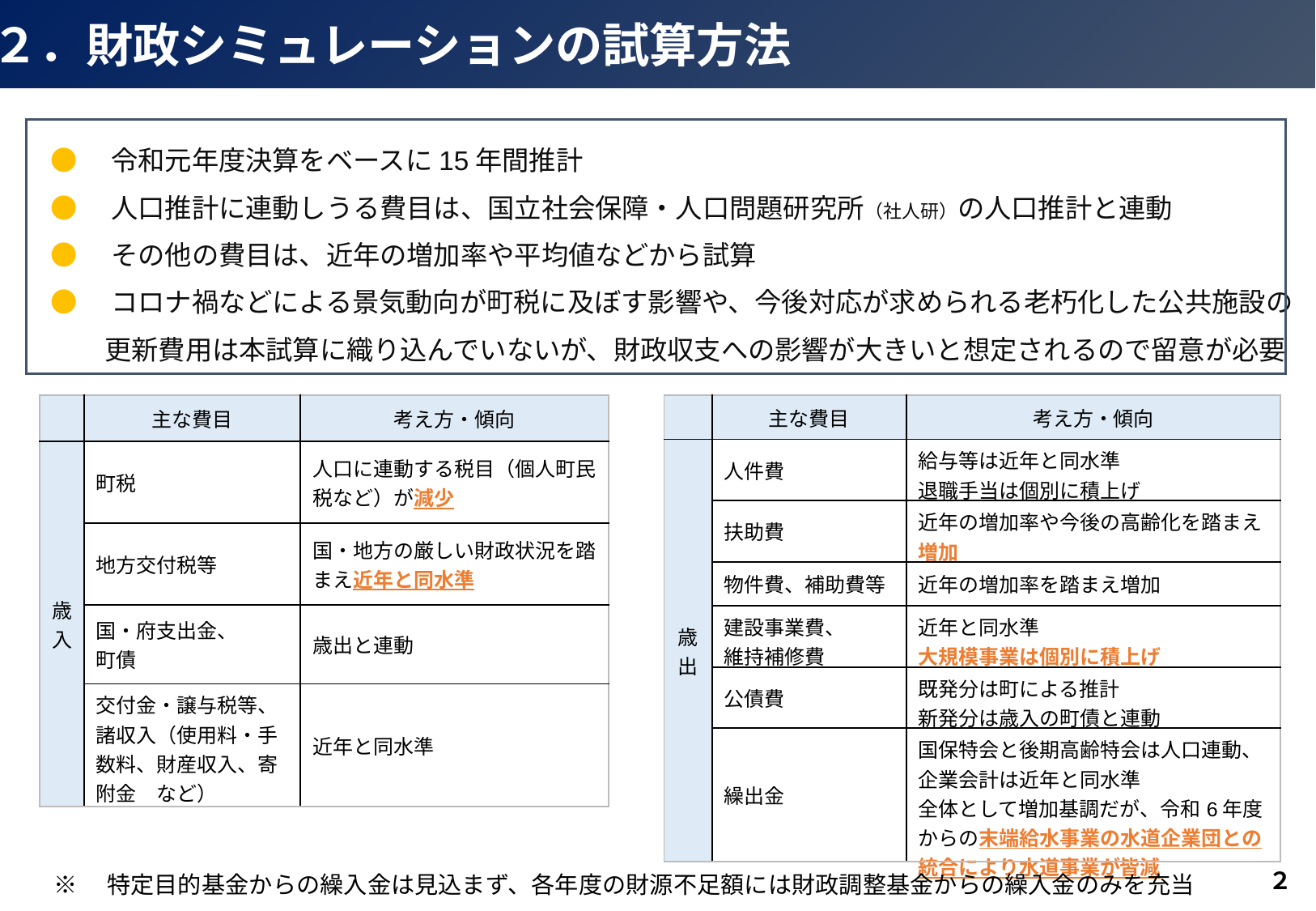

２．財政シミュレーションの試算方法

●　令和元年度決算をベースに15年間推計
●　人口推計に連動しうる費目は、国立社会保障・人口問題研究所（社人研）の人口推計と連動
●　その他の費目は、近年の増加率や平均値などから試算
●　コロナ禍などによる景気動向が町税に及ぼす影響や、今後対応が求められる老朽化した公共施設の
　　更新費用は本試算に織り込んでいないが、財政収支への影響が大きいと想定されるので留意が必要
|  | 主な費目 | 考え方・傾向 |
| --- | --- | --- |
| 歳入 | 町税 | 人口に連動する税目（個人町民税など）が減少 |
|  | 地方交付税等 | 国・地方の厳しい財政状況を踏まえ近年と同水準 |
|  | 国・府支出金、 町債 | 歳出と連動 |
|  | 交付金・譲与税等、 諸収入（使用料・手数料、財産収入、寄附金　など） | 近年と同水準 |
|  | 主な費目 | 考え方・傾向 |
| --- | --- | --- |
| 歳出 | 人件費 | 給与等は近年と同水準 退職手当は個別に積上げ |
|  | 扶助費 | 近年の増加率や今後の高齢化を踏まえ増加 |
|  | 物件費、補助費等 | 近年の増加率を踏まえ増加 |
|  | 建設事業費、 維持補修費 | 近年と同水準 大規模事業は個別に積上げ |
|  | 公債費 | 既発分は町による推計 新発分は歳入の町債と連動 |
|  | 繰出金 | 国保特会と後期高齢特会は人口連動、 企業会計は近年と同水準 全体として増加基調だが、令和6年度からの末端給水事業の水道企業団との統合により水道事業が皆減 |
２
※　特定目的基金からの繰入金は見込まず、各年度の財源不足額には財政調整基金からの繰入金のみを充当